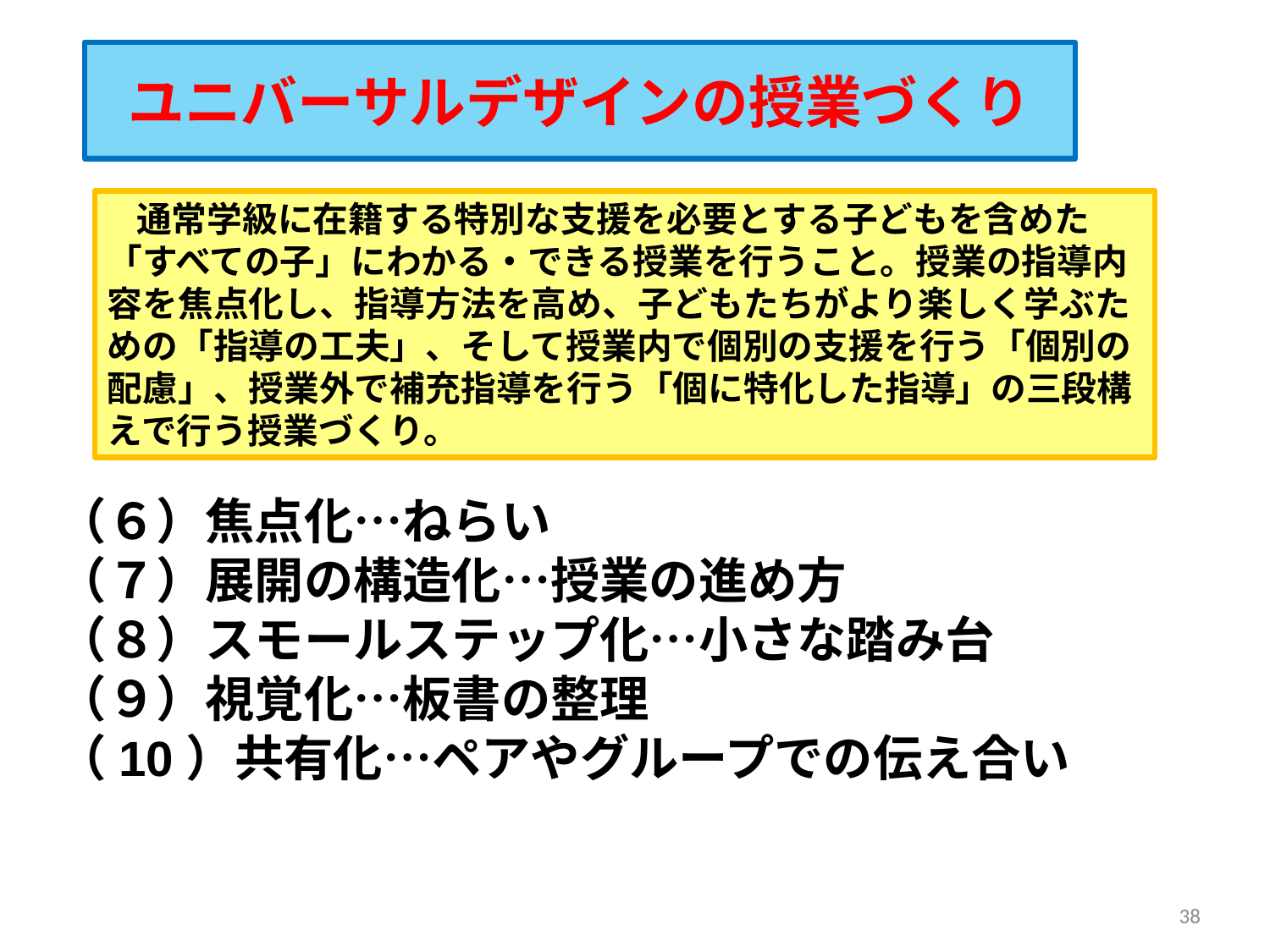

# ユニバーサルデザインの授業づくり
   通常学級に在籍する特別な支援を必要とする子どもを含めた「すべての子」にわかる・できる授業を行うこと。授業の指導内容を焦点化し、指導方法を高め、子どもたちがより楽しく学ぶための「指導の工夫」、そして授業内で個別の支援を行う「個別の配慮」、授業外で補充指導を行う「個に特化した指導」の三段構えで行う授業づくり。
（６）焦点化…ねらい
（７）展開の構造化…授業の進め方
（８）スモールステップ化…小さな踏み台
（９）視覚化…板書の整理
（10）共有化…ペアやグループでの伝え合い
38